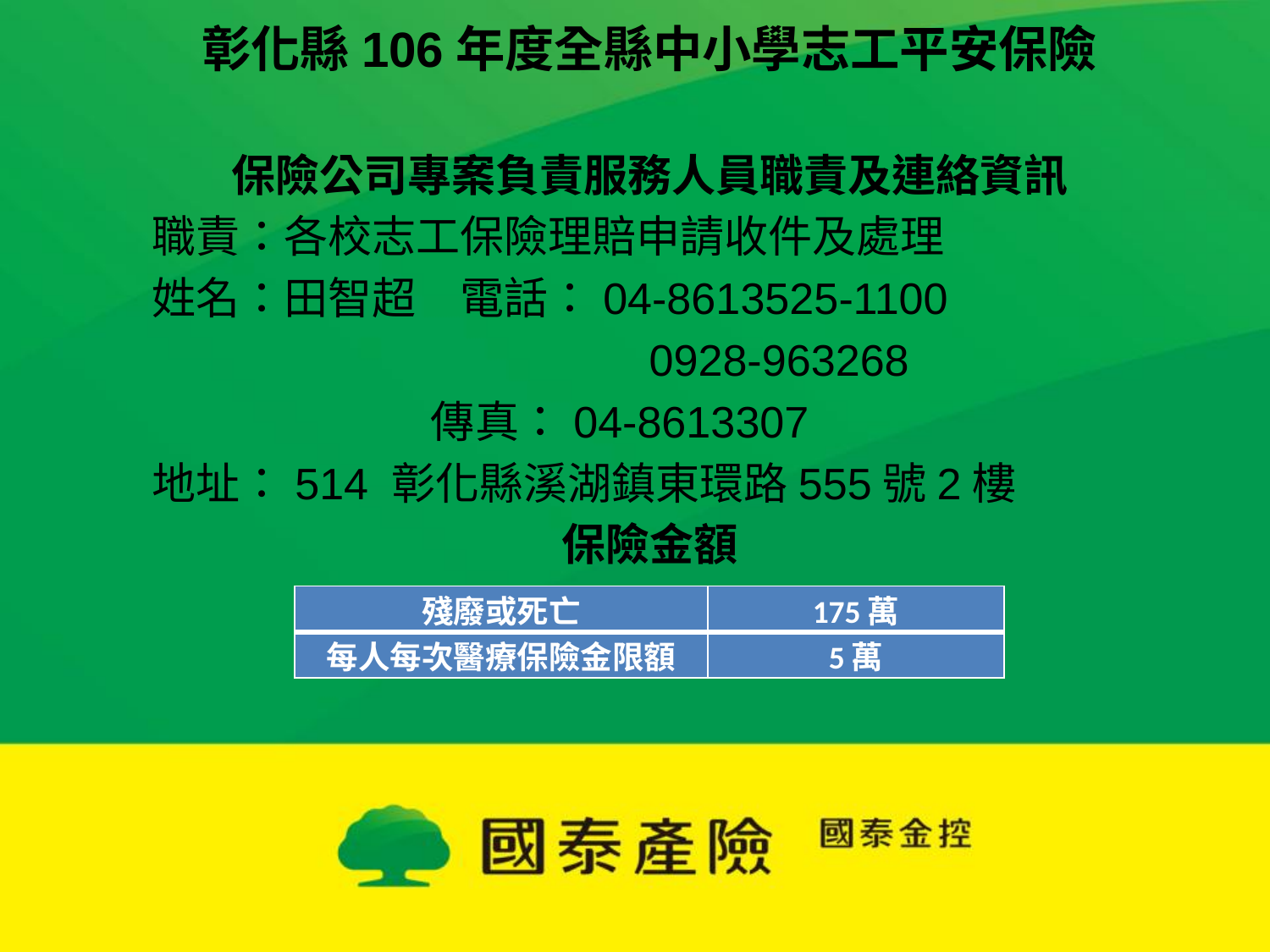

彰化縣106年度全縣中小學志工平安保險

保險公司專案負責服務人員職責及連絡資訊
       職責：各校志工保險理賠申請收件及處理
       姓名：田智超　電話：04-8613525-1100
                                               0928-963268
                                   傳真：04-8613307
       地址：514 彰化縣溪湖鎮東環路555號2樓
保險金額
| 殘廢或死亡 | 175萬 |
| --- | --- |
| 每人每次醫療保險金限額 | 5萬 |